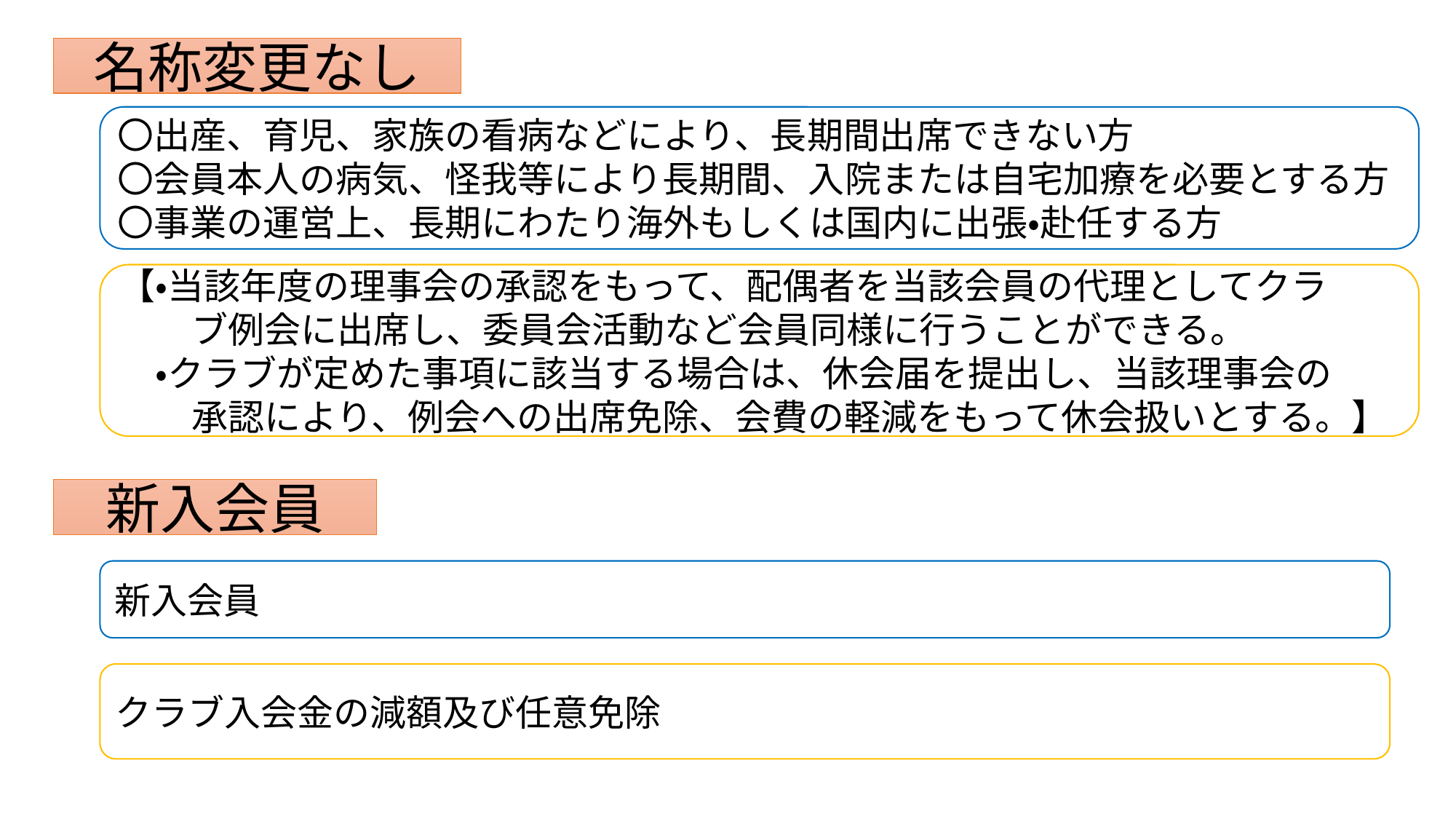

名称変更なし
〇出産、育児、家族の看病などにより、長期間出席できない方
〇会員本人の病気、怪我等により長期間、入院または自宅加療を必要とする方
〇事業の運営上、長期にわたり海外もしくは国内に出張・赴任する方
【・当該年度の理事会の承認をもって、配偶者を当該会員の代理としてクラ
　　ブ例会に出席し、委員会活動など会員同様に行うことができる。
　・クラブが定めた事項に該当する場合は、休会届を提出し、当該理事会の
　　承認により、例会への出席免除、会費の軽減をもって休会扱いとする。】
新入会員
新入会員
クラブ入会金の減額及び任意免除